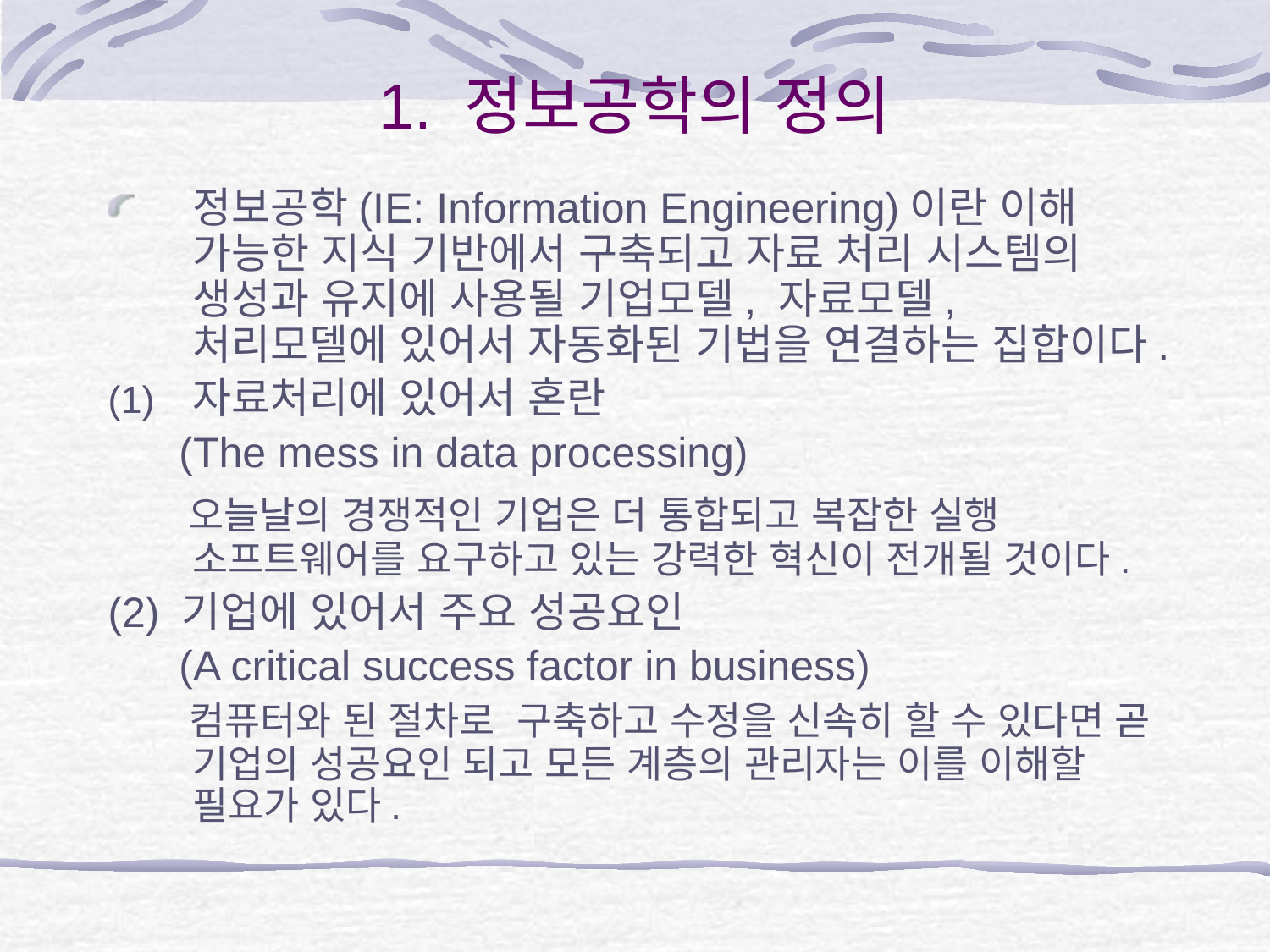

# 1. 정보공학의 정의
정보공학(IE: Information Engineering)이란 이해 가능한 지식 기반에서 구축되고 자료 처리 시스템의 생성과 유지에 사용될 기업모델, 자료모델, 처리모델에 있어서 자동화된 기법을 연결하는 집합이다.
자료처리에 있어서 혼란
      (The mess in data processing)
     오늘날의 경쟁적인 기업은 더 통합되고 복잡한 실행 소프트웨어를 요구하고 있는 강력한 혁신이 전개될 것이다.
(2) 기업에 있어서 주요 성공요인
      (A critical success factor in business)
      컴퓨터와 된 절차로  구축하고 수정을 신속히 할 수 있다면 곧 기업의 성공요인 되고 모든 계층의 관리자는 이를 이해할 필요가 있다.